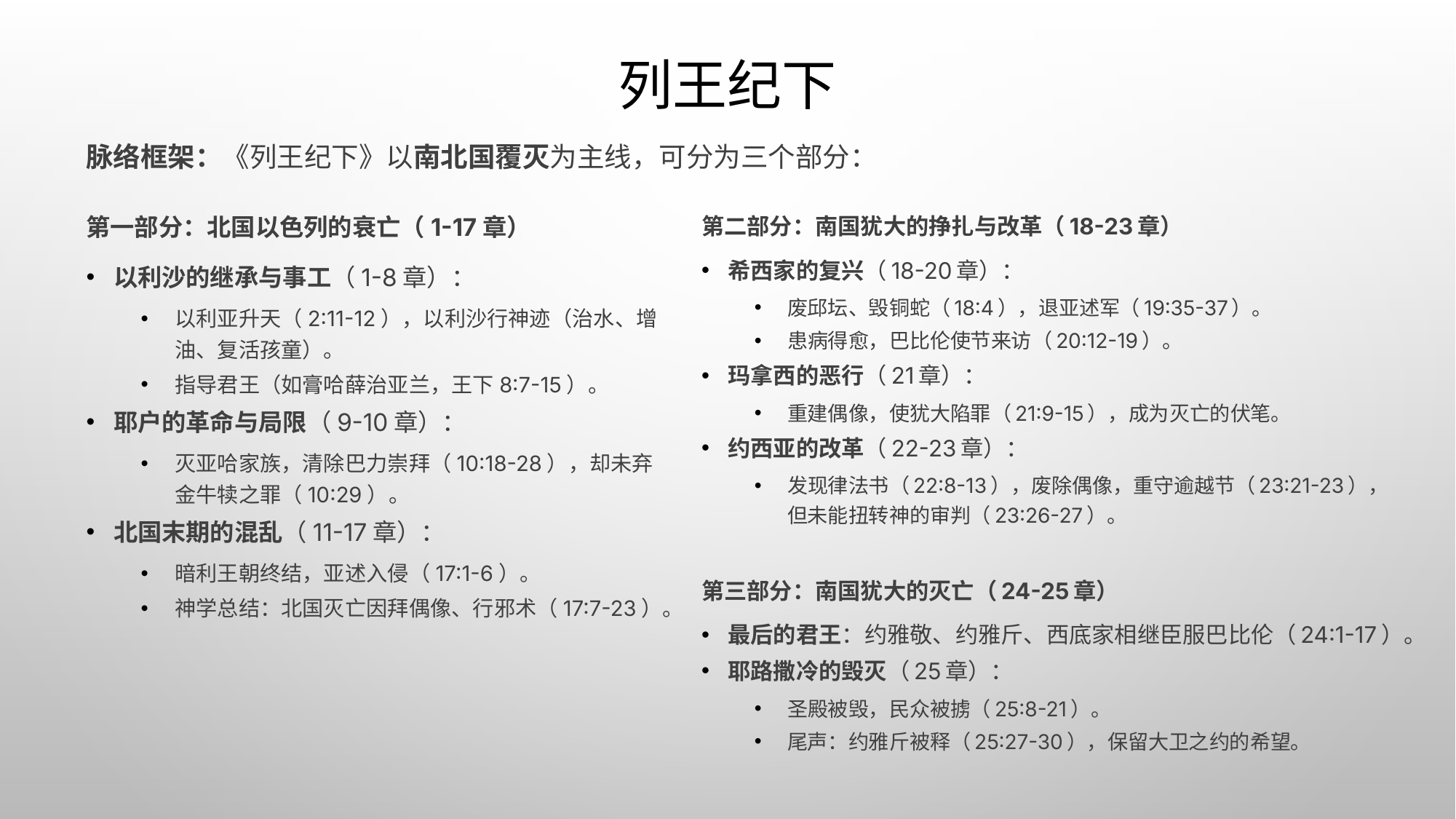

# 列王纪下
脉络框架：《列王纪下》以南北国覆灭为主线，可分为三个部分：

第一部分：北国以色列的衰亡（1-17章）
以利沙的继承与事工（1-8章）：
以利亚升天（2:11-12），以利沙行神迹（治水、增油、复活孩童）。
指导君王（如膏哈薛治亚兰，王下8:7-15）。
耶户的革命与局限（9-10章）：
灭亚哈家族，清除巴力崇拜（10:18-28），却未弃金牛犊之罪（10:29）。
北国末期的混乱（11-17章）：
暗利王朝终结，亚述入侵（17:1-6）。
神学总结：北国灭亡因拜偶像、行邪术（17:7-23）。

第二部分：南国犹大的挣扎与改革（18-23章）
希西家的复兴（18-20章）：
废邱坛、毁铜蛇（18:4），退亚述军（19:35-37）。
患病得愈，巴比伦使节来访（20:12-19）。
玛拿西的恶行（21章）：
重建偶像，使犹大陷罪（21:9-15），成为灭亡的伏笔。
约西亚的改革（22-23章）：
发现律法书（22:8-13），废除偶像，重守逾越节（23:21-23），但未能扭转神的审判（23:26-27）。

第三部分：南国犹大的灭亡（24-25章）
最后的君王：约雅敬、约雅斤、西底家相继臣服巴比伦（24:1-17）。
耶路撒冷的毁灭（25章）：
圣殿被毁，民众被掳（25:8-21）。
尾声：约雅斤被释（25:27-30），保留大卫之约的希望。